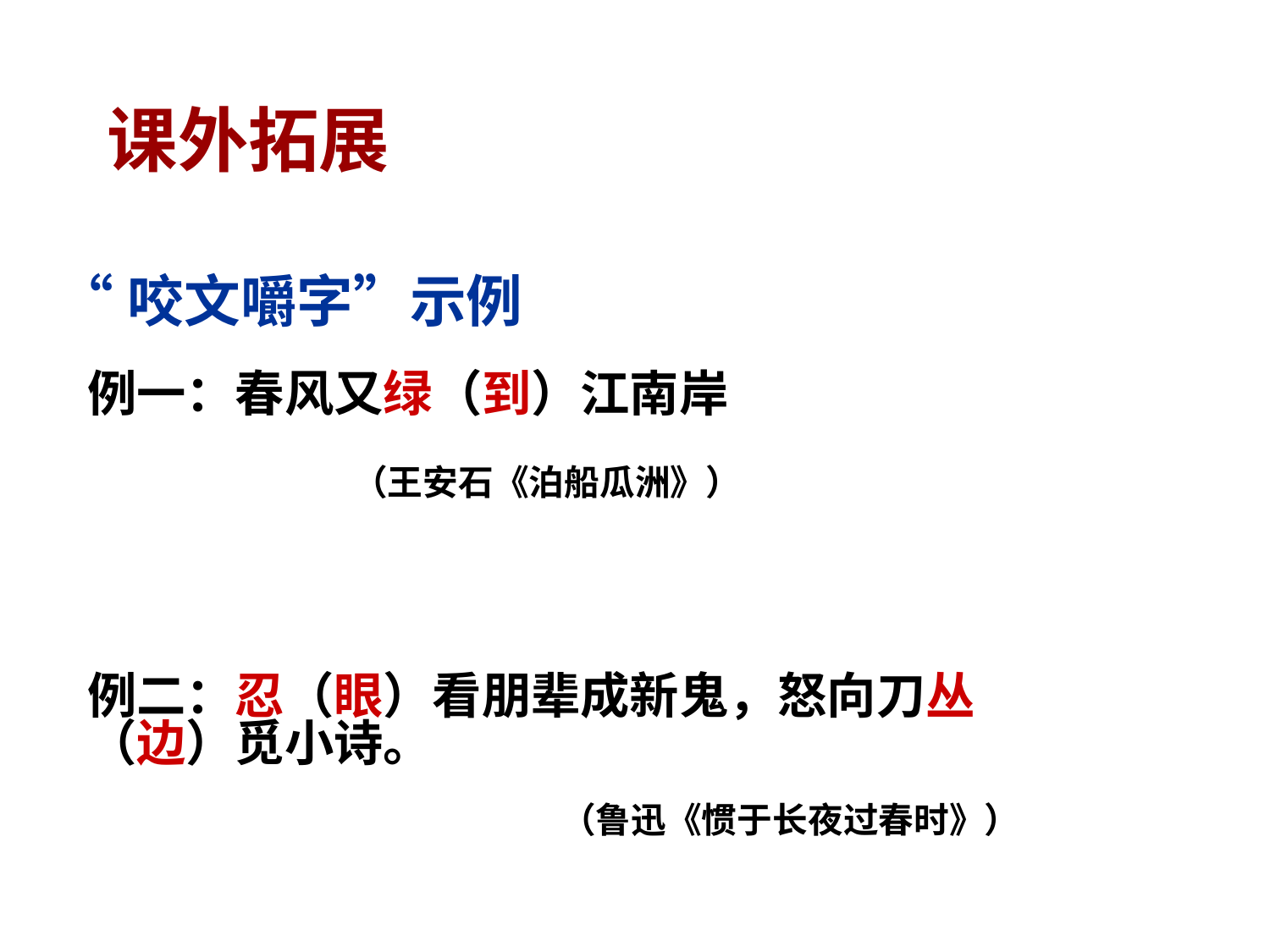

课外拓展
“咬文嚼字”示例
例一：春风又绿（到）江南岸
                       （王安石《泊船瓜洲》）

例二：忍（眼）看朋辈成新鬼，怒向刀丛（边）觅小诗。
　　　　　　　　       （鲁迅《惯于长夜过春时》）